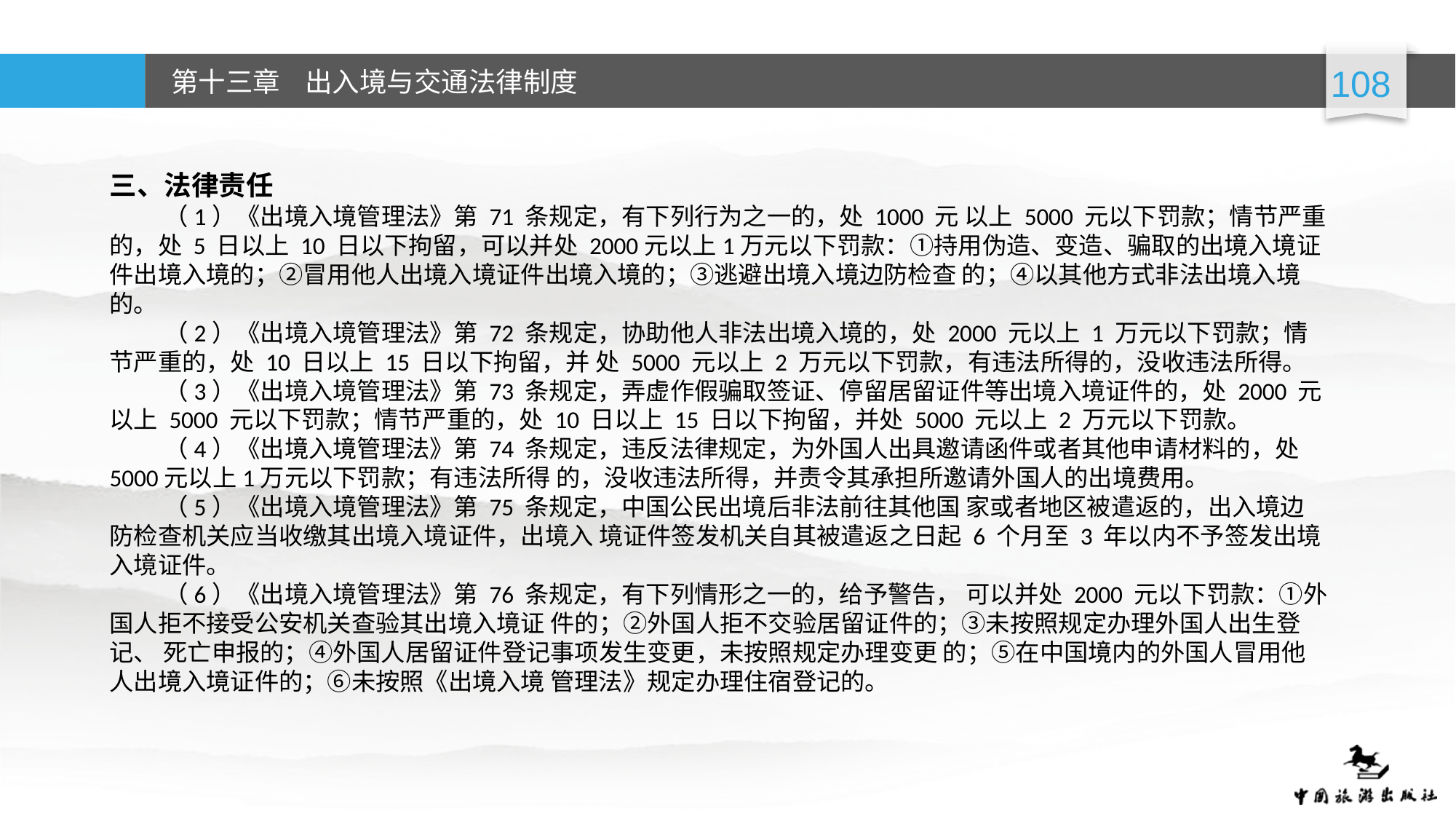

三、法律责任
（1）《出境入境管理法》第 71 条规定，有下列行为之一的，处 1000 元 以上 5000 元以下罚款；情节严重的，处 5 日以上 10 日以下拘留，可以并处 2000元以上1万元以下罚款：①持用伪造、变造、骗取的出境入境证件出境入境的；②冒用他人出境入境证件出境入境的；③逃避出境入境边防检查 的；④以其他方式非法出境入境的。
（2）《出境入境管理法》第 72 条规定，协助他人非法出境入境的，处 2000 元以上 1 万元以下罚款；情节严重的，处 10 日以上 15 日以下拘留，并 处 5000 元以上 2 万元以下罚款，有违法所得的，没收违法所得。
（3）《出境入境管理法》第 73 条规定，弄虚作假骗取签证、停留居留证件等出境入境证件的，处 2000 元以上 5000 元以下罚款；情节严重的，处 10 日以上 15 日以下拘留，并处 5000 元以上 2 万元以下罚款。
（4）《出境入境管理法》第 74 条规定，违反法律规定，为外国人出具邀请函件或者其他申请材料的，处5000元以上1万元以下罚款；有违法所得 的，没收违法所得，并责令其承担所邀请外国人的出境费用。
（5）《出境入境管理法》第 75 条规定，中国公民出境后非法前往其他国 家或者地区被遣返的，出入境边防检查机关应当收缴其出境入境证件，出境入 境证件签发机关自其被遣返之日起 6 个月至 3 年以内不予签发出境入境证件。
（6）《出境入境管理法》第 76 条规定，有下列情形之一的，给予警告， 可以并处 2000 元以下罚款：①外国人拒不接受公安机关查验其出境入境证 件的；②外国人拒不交验居留证件的；③未按照规定办理外国人出生登记、 死亡申报的；④外国人居留证件登记事项发生变更，未按照规定办理变更 的；⑤在中国境内的外国人冒用他人出境入境证件的；⑥未按照《出境入境 管理法》规定办理住宿登记的。